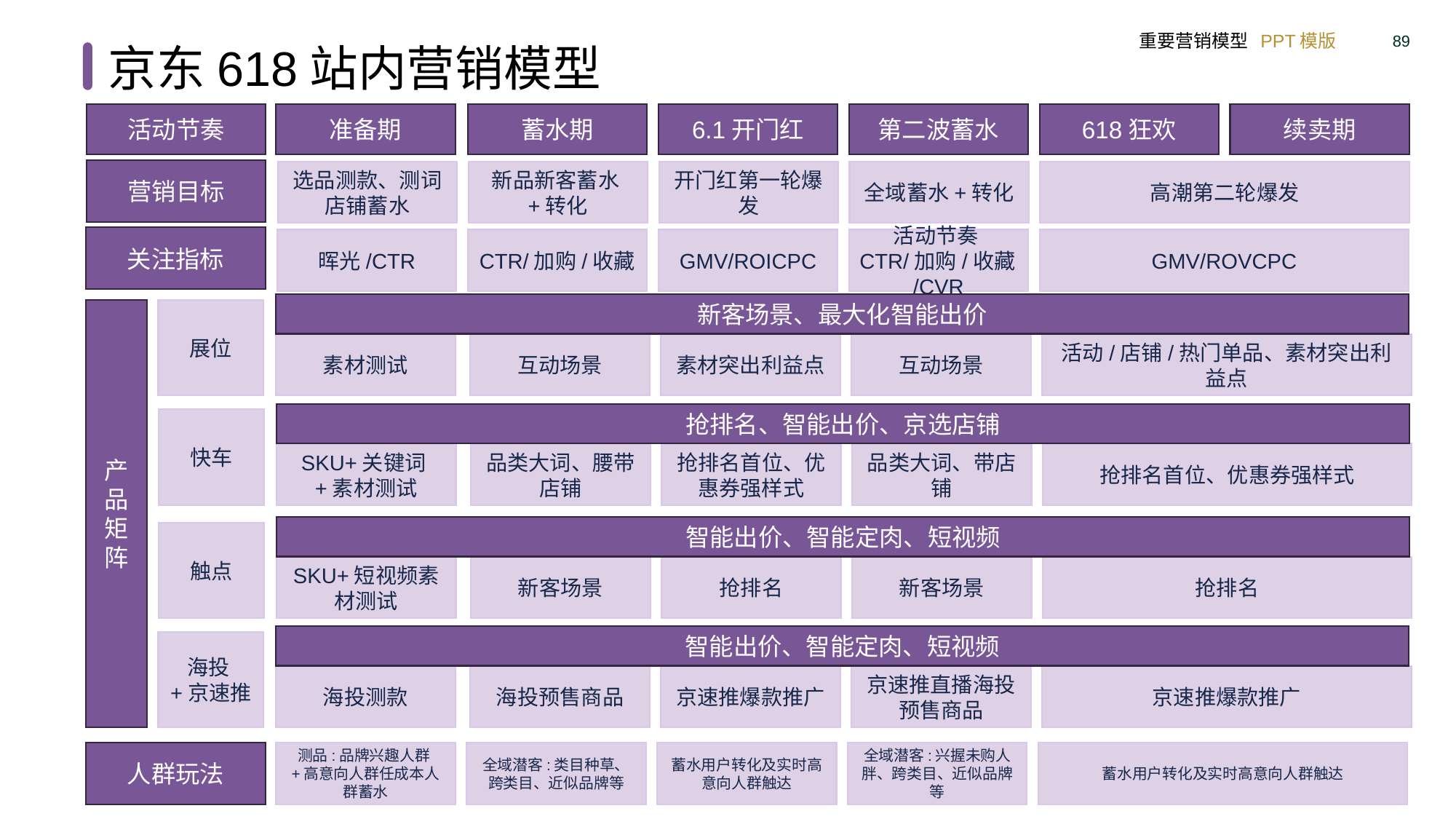

京东618站内营销模型
活动节奏
准备期
蓄水期
6.1开门红
第二波蓄水
618狂欢
续卖期
营销目标
选品测款、测词店铺蓄水
新品新客蓄水+转化
开门红第一轮爆发
全域蓄水+转化
高潮第二轮爆发
关注指标
晖光/CTR
CTR/加购/收藏
GMV/ROICPC
活动节奏CTR/加购/收藏/CVR
GMV/ROVCPC
新客场景、最大化智能出价
产品矩阵
展位
素材测试
互动场景
素材突出利益点
互动场景
活动/店铺/热门单品、素材突出利益点
抢排名、智能出价、京选店铺
快车
SKU+关键词+素材测试
品类大词、腰带店铺
抢排名首位、优惠券强样式
品类大词、带店铺
抢排名首位、优惠券强样式
智能出价、智能定肉、短视频
触点
SKU+短视频素材测试
新客场景
抢排名
新客场景
抢排名
智能出价、智能定肉、短视频
海投+京速推
海投测款
海投预售商品
京速推爆款推广
京速推直播海投预售商品
京速推爆款推广
人群玩法
测品:品牌兴趣人群+高意向人群任成本人群蓄水
全域潜客:类目种草、跨类目、近似品牌等
蓄水用户转化及实时高意向人群触达
全域潜客:兴握未购人胖、跨类目、近似品牌等
蓄水用户转化及实时高意向人群触达